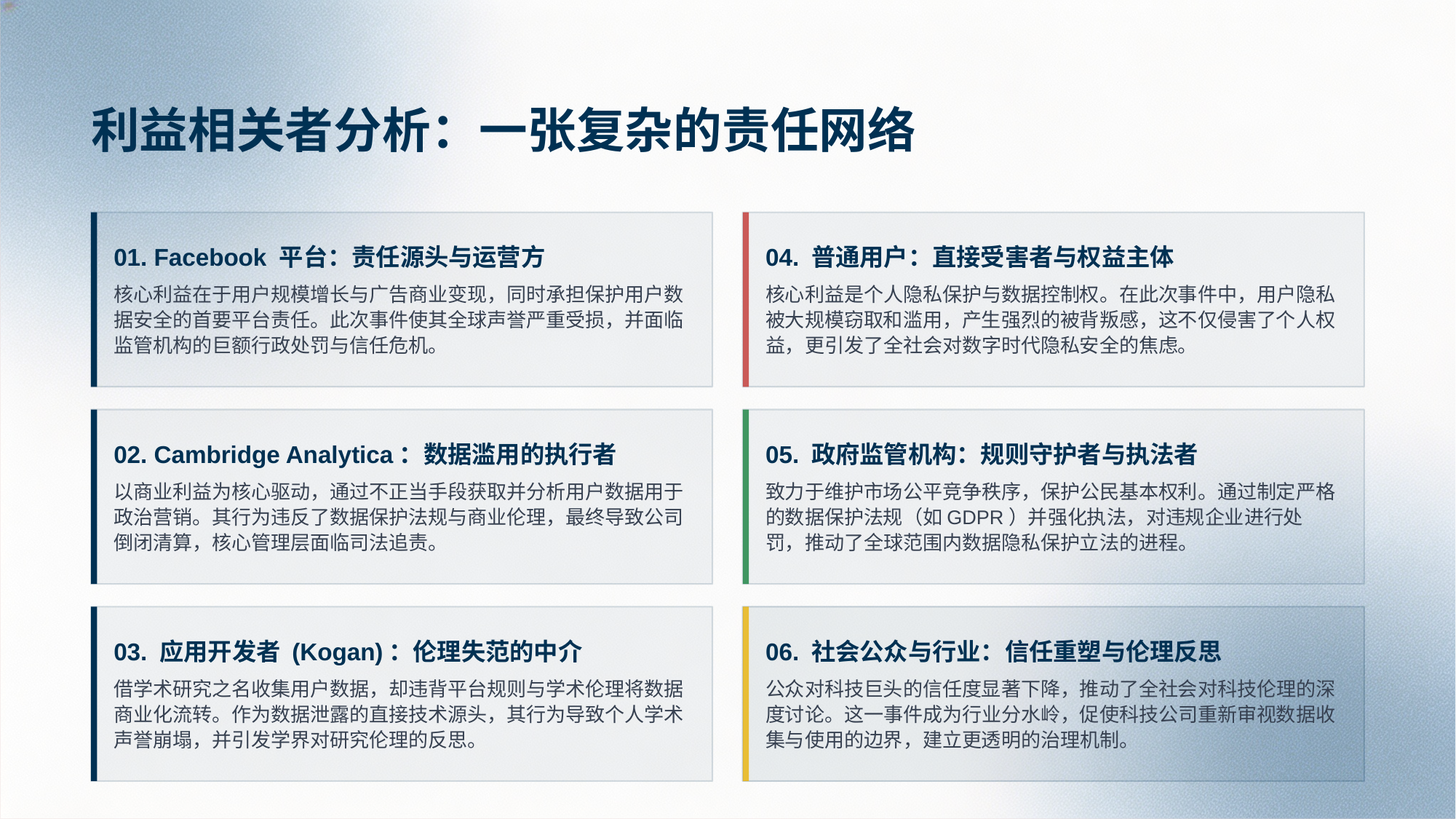

利益相关者分析：一张复杂的责任网络

01. Facebook 平台：责任源头与运营方
核心利益在于用户规模增长与广告商业变现，同时承担保护用户数据安全的首要平台责任。此次事件使其全球声誉严重受损，并面临监管机构的巨额行政处罚与信任危机。
04. 普通用户：直接受害者与权益主体
核心利益是个人隐私保护与数据控制权。在此次事件中，用户隐私被大规模窃取和滥用，产生强烈的被背叛感，这不仅侵害了个人权益，更引发了全社会对数字时代隐私安全的焦虑。

02. Cambridge Analytica：数据滥用的执行者
以商业利益为核心驱动，通过不正当手段获取并分析用户数据用于政治营销。其行为违反了数据保护法规与商业伦理，最终导致公司倒闭清算，核心管理层面临司法追责。
05. 政府监管机构：规则守护者与执法者
致力于维护市场公平竞争秩序，保护公民基本权利。通过制定严格的数据保护法规（如GDPR）并强化执法，对违规企业进行处罚，推动了全球范围内数据隐私保护立法的进程。

03. 应用开发者 (Kogan)：伦理失范的中介
借学术研究之名收集用户数据，却违背平台规则与学术伦理将数据商业化流转。作为数据泄露的直接技术源头，其行为导致个人学术声誉崩塌，并引发学界对研究伦理的反思。
06. 社会公众与行业：信任重塑与伦理反思
公众对科技巨头的信任度显著下降，推动了全社会对科技伦理的深度讨论。这一事件成为行业分水岭，促使科技公司重新审视数据收集与使用的边界，建立更透明的治理机制。